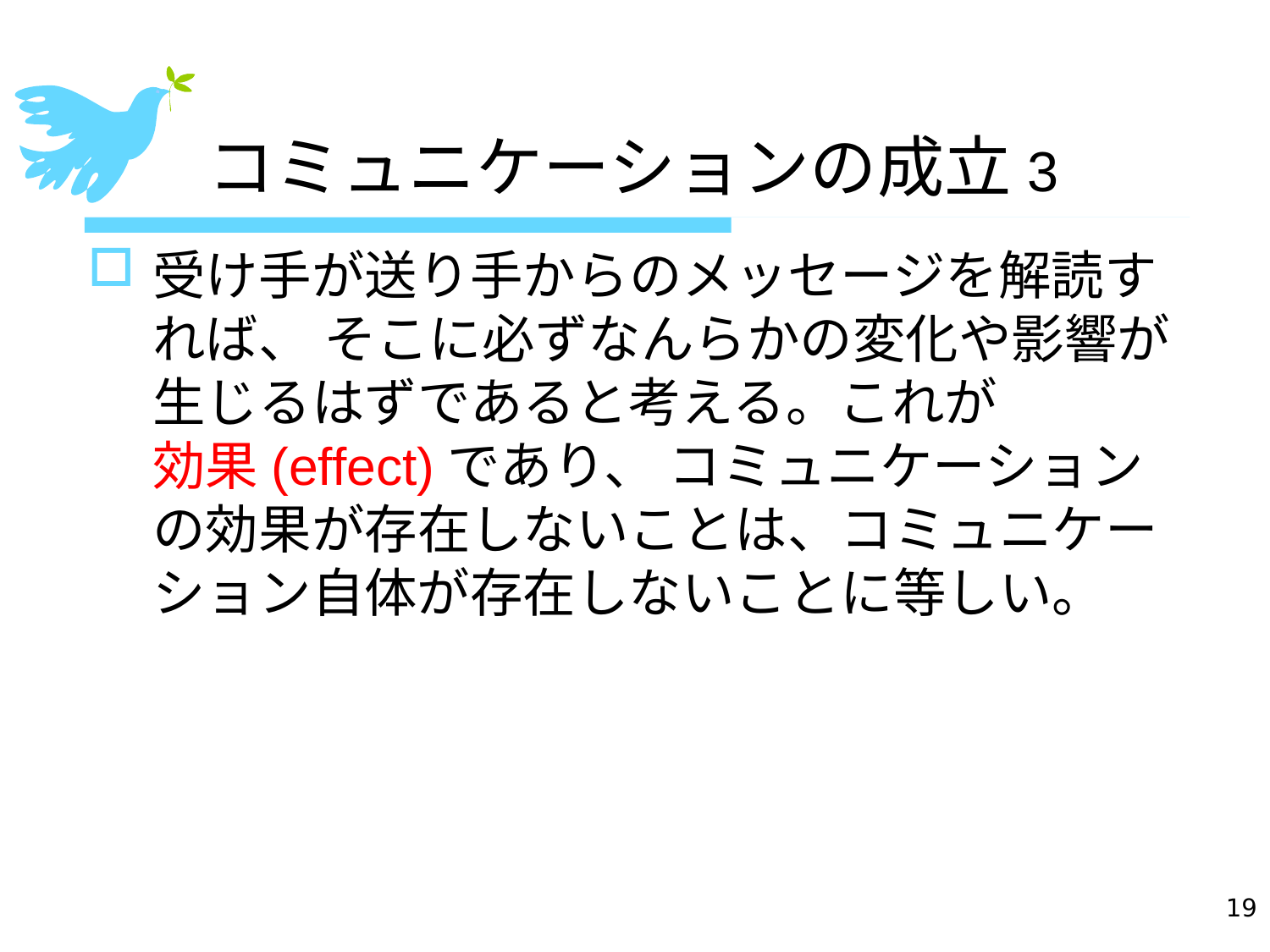

# コミュニケーションの成立3
受け手が送り手からのメッセージを解読すれば、 そこに必ずなんらかの変化や影響が生じるはずであると考える。これが
効果(effect)であり、 コミュニケーションの効果が存在しないことは、コミュニケーション自体が存在しないことに等しい。
19